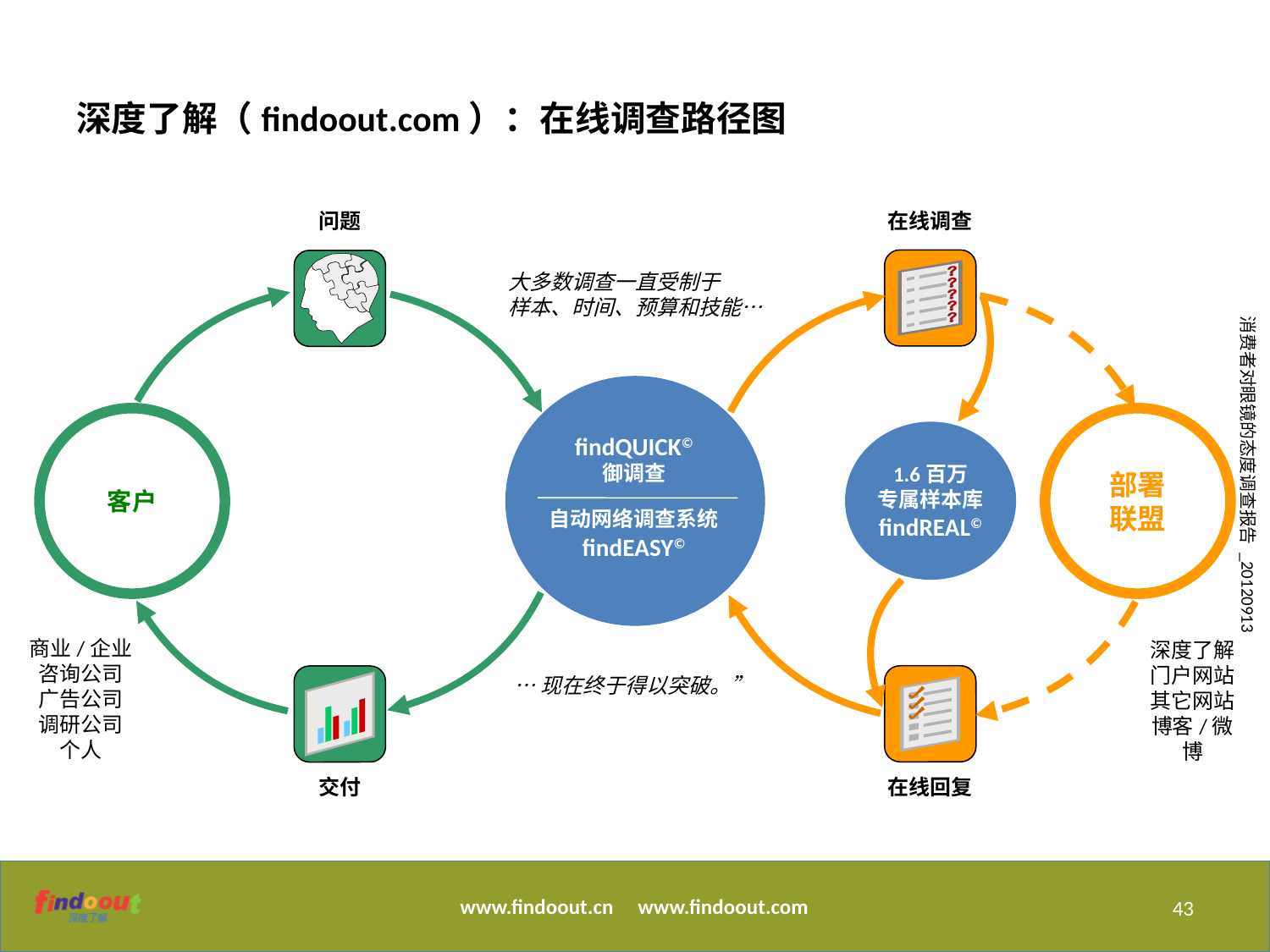

深度了解（findoout.com）：在线调查路径图
问题
在线调查

？

大多数调查一直受制于
样本、时间、预算和技能…

客户
部署
联盟
1.6百万
专属样本库
findREAL©

findQUICK©
御调查

自动网络调查系统
findEASY©

商业/企业
咨询公司
广告公司
调研公司
个人
深度了解
门户网站
其它网站
博客/微博
…现在终于得以突破。”

在线回复
交付
43